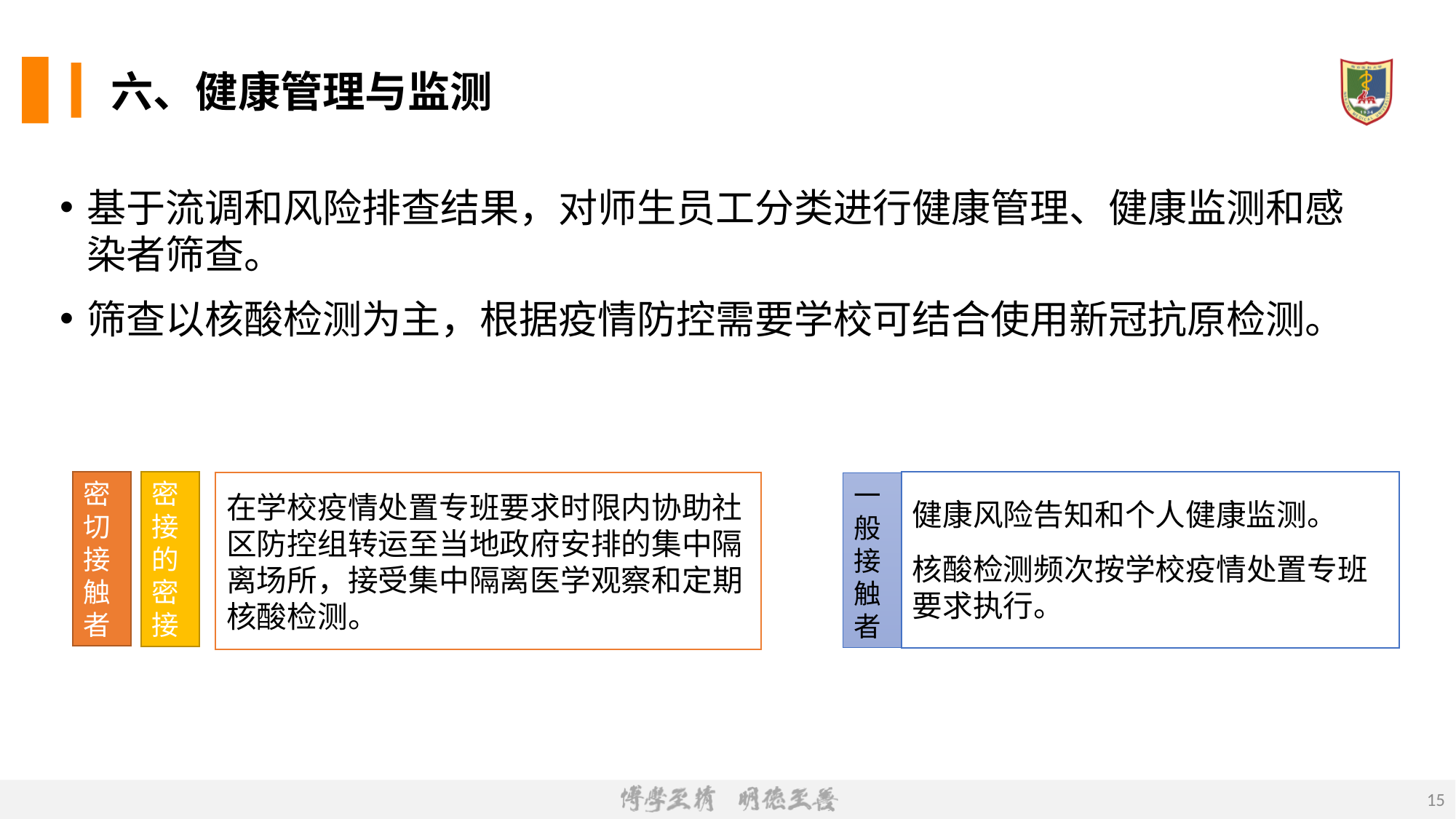

# 六、健康管理与监测
基于流调和风险排查结果，对师生员工分类进行健康管理、健康监测和感染者筛查。
筛查以核酸检测为主，根据疫情防控需要学校可结合使用新冠抗原检测。
密切接触者
健康风险告知和个人健康监测。
核酸检测频次按学校疫情处置专班要求执行。
密接的密接
在学校疫情处置专班要求时限内协助社区防控组转运至当地政府安排的集中隔离场所，接受集中隔离医学观察和定期核酸检测。
一般接触者
15